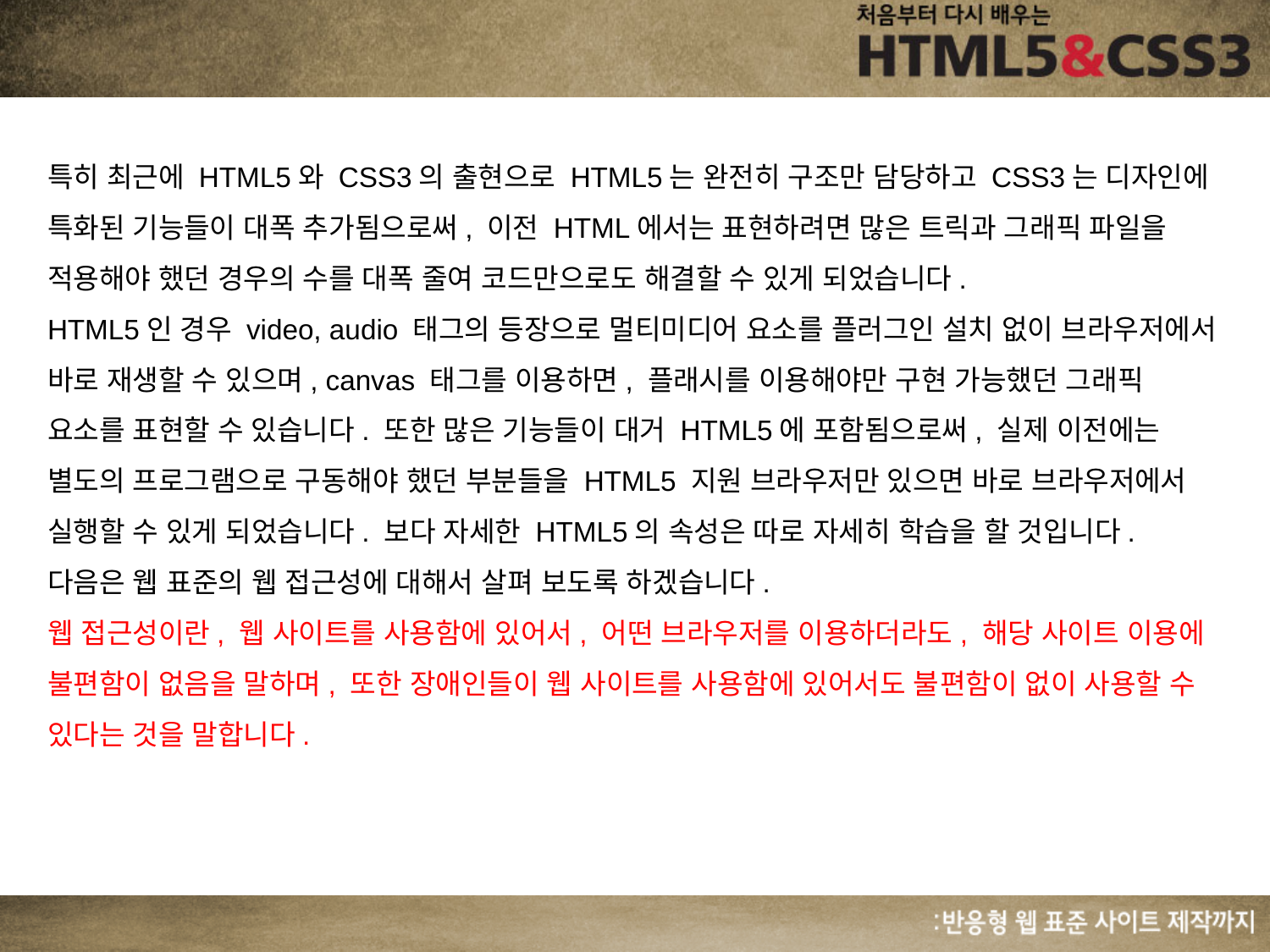

특히 최근에 HTML5와 CSS3의 출현으로 HTML5는 완전히 구조만 담당하고 CSS3는 디자인에 특화된 기능들이 대폭 추가됨으로써, 이전 HTML에서는 표현하려면 많은 트릭과 그래픽 파일을 적용해야 했던 경우의 수를 대폭 줄여 코드만으로도 해결할 수 있게 되었습니다.
HTML5인 경우 video, audio 태그의 등장으로 멀티미디어 요소를 플러그인 설치 없이 브라우저에서 바로 재생할 수 있으며, canvas 태그를 이용하면, 플래시를 이용해야만 구현 가능했던 그래픽 요소를 표현할 수 있습니다. 또한 많은 기능들이 대거 HTML5에 포함됨으로써, 실제 이전에는 별도의 프로그램으로 구동해야 했던 부분들을 HTML5 지원 브라우저만 있으면 바로 브라우저에서 실행할 수 있게 되었습니다. 보다 자세한 HTML5의 속성은 따로 자세히 학습을 할 것입니다.
다음은 웹 표준의 웹 접근성에 대해서 살펴 보도록 하겠습니다.
웹 접근성이란, 웹 사이트를 사용함에 있어서, 어떤 브라우저를 이용하더라도, 해당 사이트 이용에 불편함이 없음을 말하며, 또한 장애인들이 웹 사이트를 사용함에 있어서도 불편함이 없이 사용할 수 있다는 것을 말합니다.